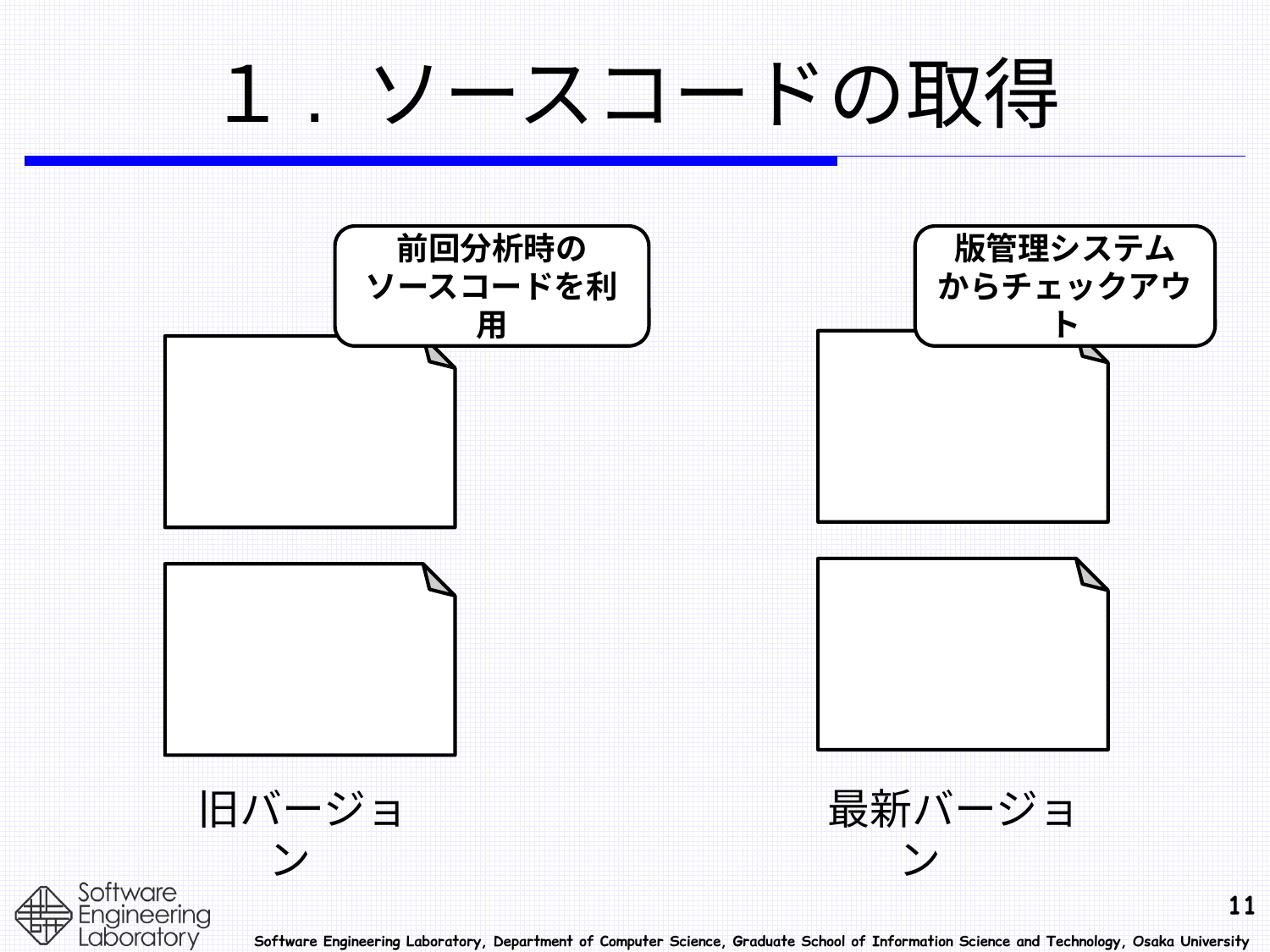

# １. ソースコードの取得
前回分析時の
ソースコードを利用
版管理システム
からチェックアウト

旧バージョン
最新バージョン